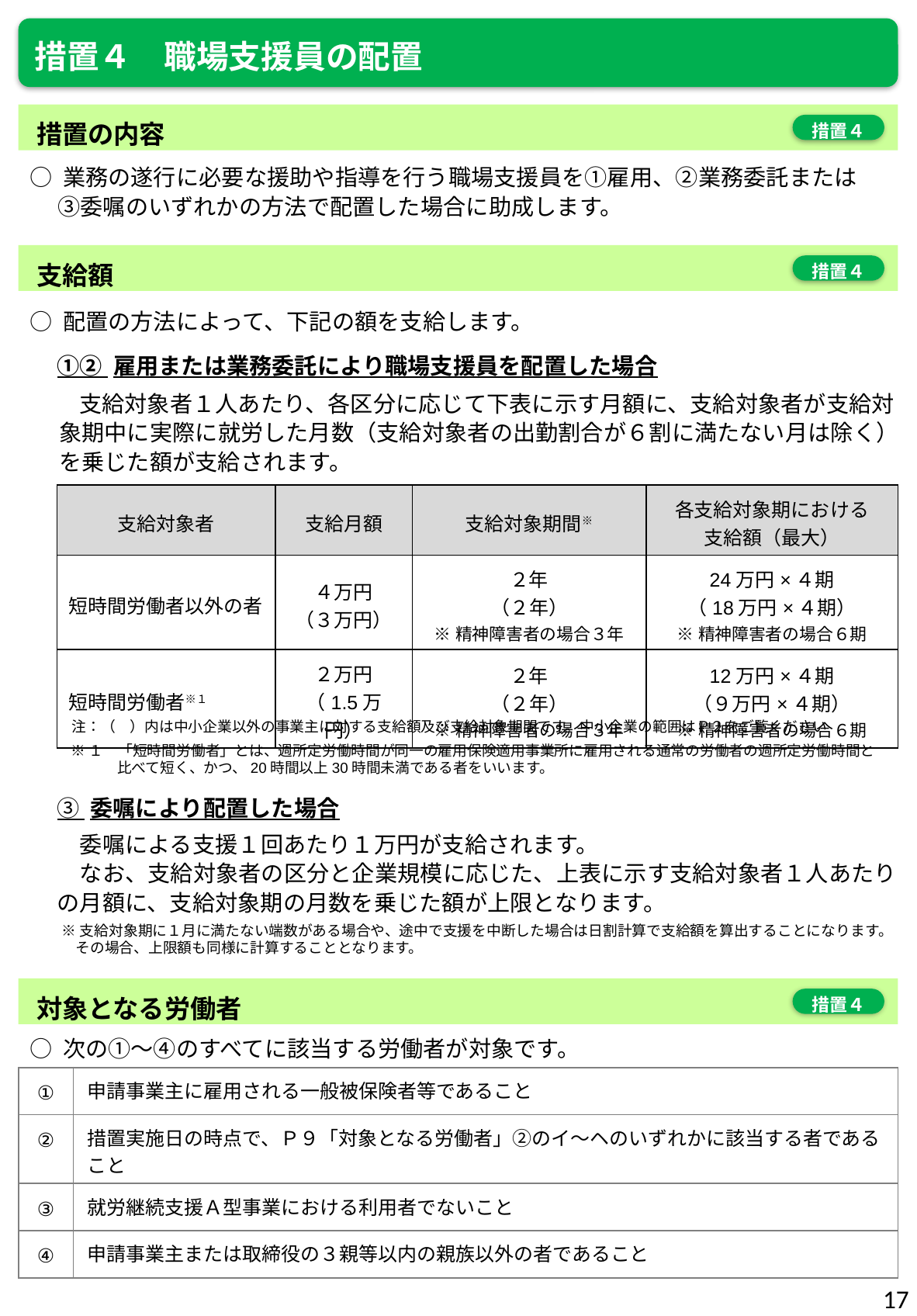

措置４　職場支援員の配置
措置の内容
措置４
○ 業務の遂行に必要な援助や指導を行う職場支援員を①雇用、②業務委託または
　 ③委嘱のいずれかの方法で配置した場合に助成します。

支給額
措置４
○ 配置の方法によって、下記の額を支給します。

①② 雇用または業務委託により職場支援員を配置した場合

   　支給対象者１人あたり、各区分に応じて下表に示す月額に、支給対象者が支給対象期中に実際に就労した月数（支給対象者の出勤割合が６割に満たない月は除く）を乗じた額が支給されます。
| 支給対象者 | 支給月額 | 支給対象期間※ | 各支給対象期における 支給額（最大） |
| --- | --- | --- | --- |
| 短時間労働者以外の者 | ４万円 （３万円） | ２年 （２年） ※精神障害者の場合３年 | 24万円×４期 （18万円×４期） ※精神障害者の場合６期 |
| 短時間労働者※１ | ２万円 （1.5万円） | ２年 （２年） ※精神障害者の場合３年 | 12万円×４期 （９万円×４期） ※精神障害者の場合６期 |
注：（　）内は中小企業以外の事業主に対する支給額及び支給対象期間です。中小企業の範囲はＰ２をご覧ください

※１　「短時間労働者」とは、週所定労働時間が同一の雇用保険適用事業所に雇用される通常の労働者の週所定労働時間と比べて短く、かつ、20時間以上30時間未満である者をいいます。

③ 委嘱により配置した場合

　委嘱による支援１回あたり１万円が支給されます。
　なお、支給対象者の区分と企業規模に応じた、上表に示す支給対象者１人あたりの月額に、支給対象期の月数を乗じた額が上限となります。
※支給対象期に１月に満たない端数がある場合や、途中で支援を中断した場合は日割計算で支給額を算出することになります。その場合、上限額も同様に計算することとなります。
対象となる労働者
措置４
○ 次の①～④のすべてに該当する労働者が対象です。
| ① | 申請事業主に雇用される一般被保険者等であること |
| --- | --- |
| ② | 措置実施日の時点で、Ｐ９「対象となる労働者」②のイ～ヘのいずれかに該当する者であること |
| ③ | 就労継続支援Ａ型事業における利用者でないこと |
| ④ | 申請事業主または取締役の３親等以内の親族以外の者であること |
17